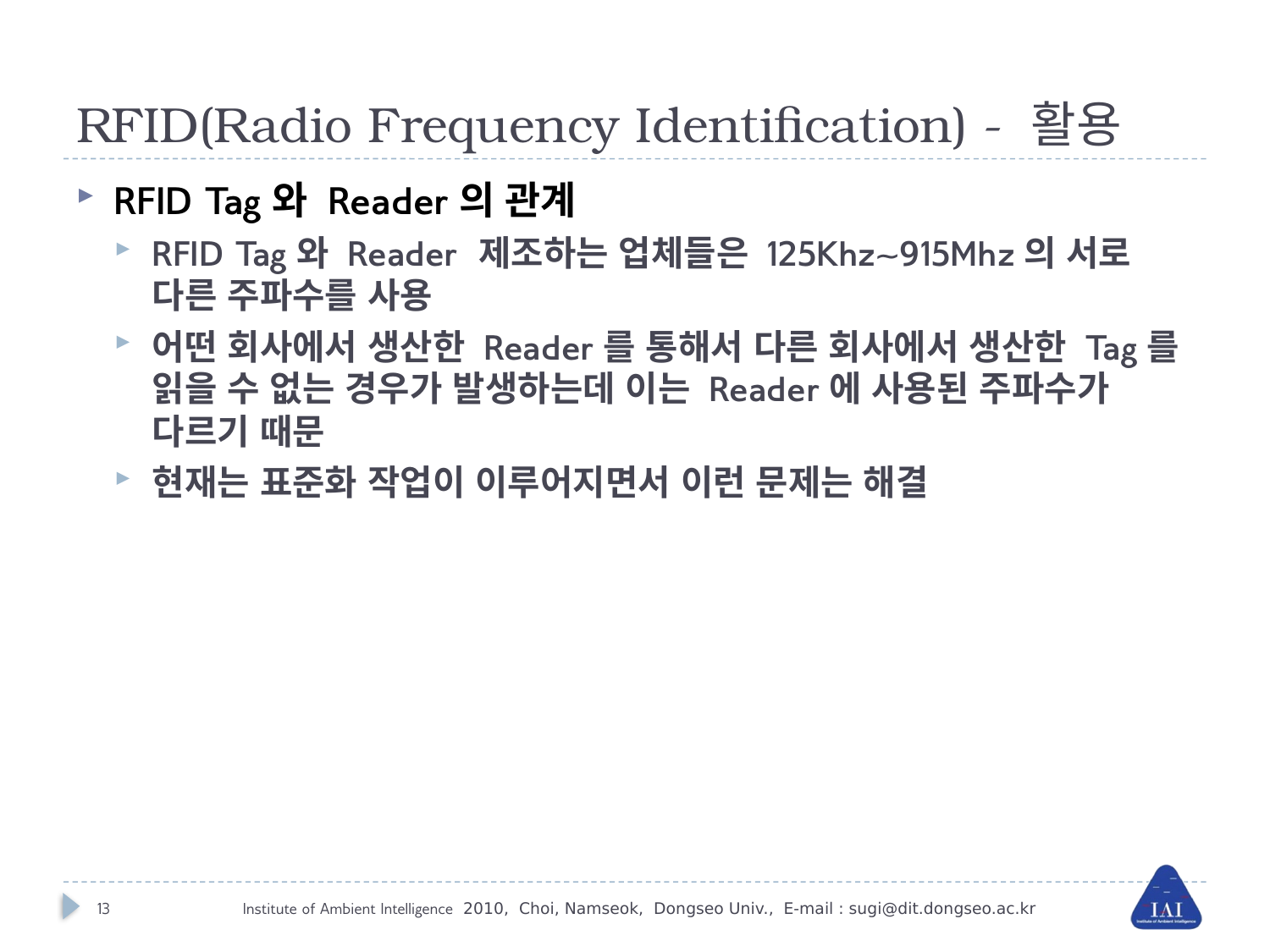

# RFID(Radio Frequency Identification) - 활용
RFID Tag와 Reader의 관계
RFID Tag와 Reader 제조하는 업체들은 125Khz~915Mhz의 서로 다른 주파수를 사용
어떤 회사에서 생산한 Reader를 통해서 다른 회사에서 생산한 Tag를 읽을 수 없는 경우가 발생하는데 이는 Reader에 사용된 주파수가 다르기 때문
현재는 표준화 작업이 이루어지면서 이런 문제는 해결